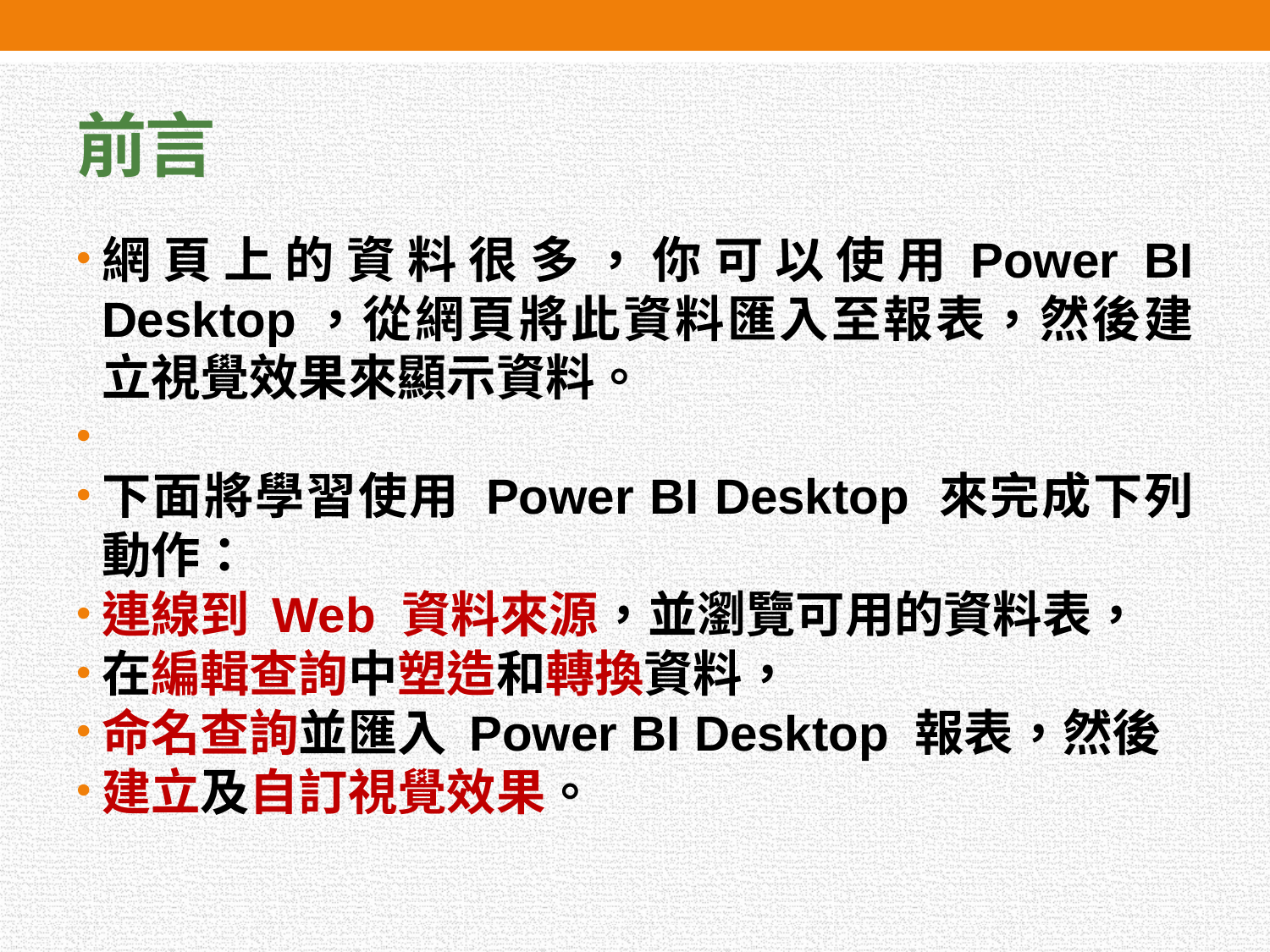

# 前言
網頁上的資料很多，你可以使用Power BI Desktop，從網頁將此資料匯入至報表，然後建立視覺效果來顯示資料。

下面將學習使用 Power BI Desktop 來完成下列動作：
連線到 Web 資料來源，並瀏覽可用的資料表，
在編輯查詢中塑造和轉換資料，
命名查詢並匯入 Power BI Desktop 報表，然後
建立及自訂視覺效果。